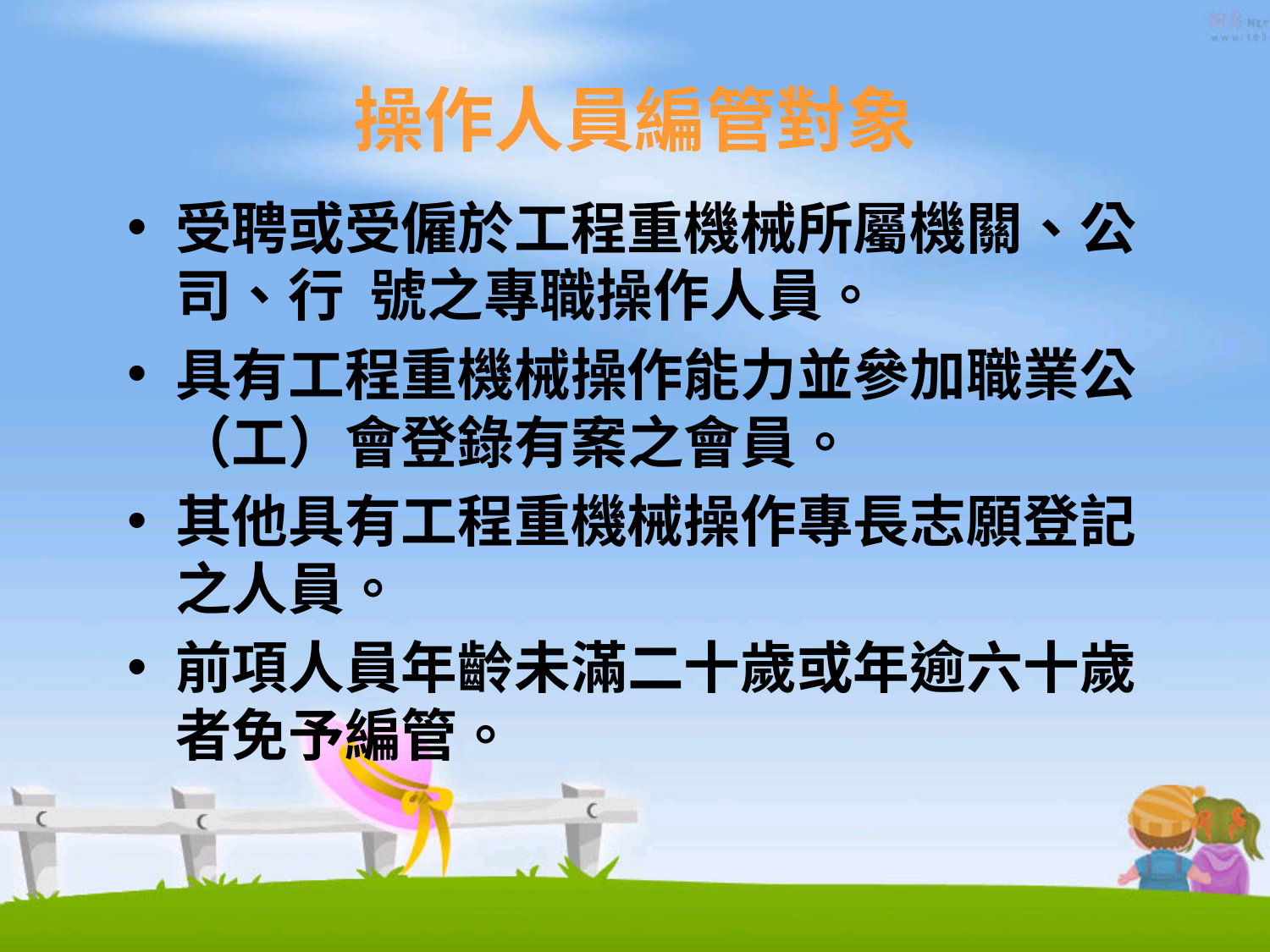

# 操作人員編管對象
受聘或受僱於工程重機械所屬機關、公司、行  號之專職操作人員。
具有工程重機械操作能力並參加職業公（工）會登錄有案之會員。
其他具有工程重機械操作專長志願登記之人員。
前項人員年齡未滿二十歲或年逾六十歲者免予編管。